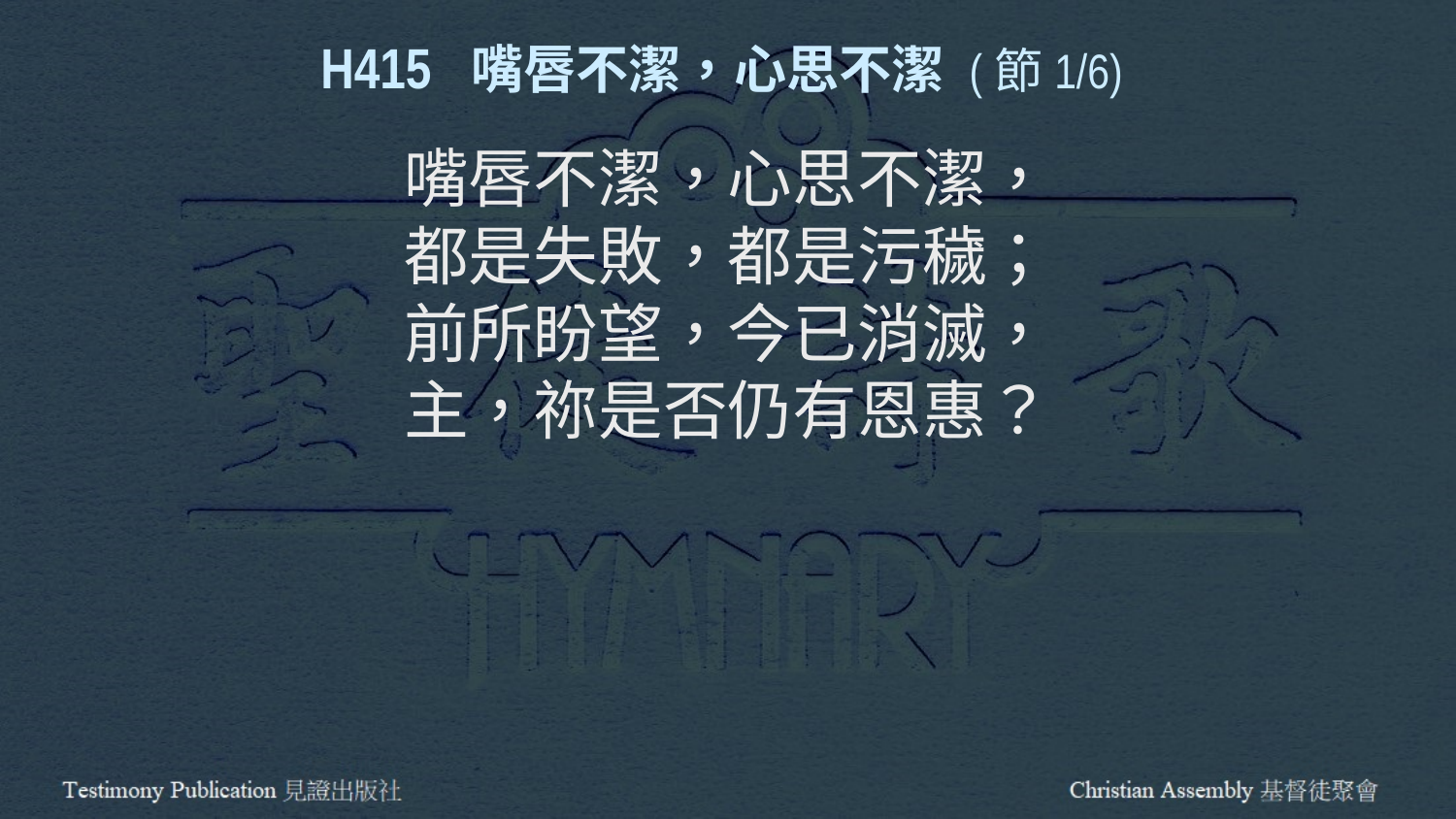

H415  嘴唇不潔，心思不潔 (節1/6)
嘴唇不潔，心思不潔，
都是失敗，都是污穢；
前所盼望，今已消滅，
主，祢是否仍有恩惠？